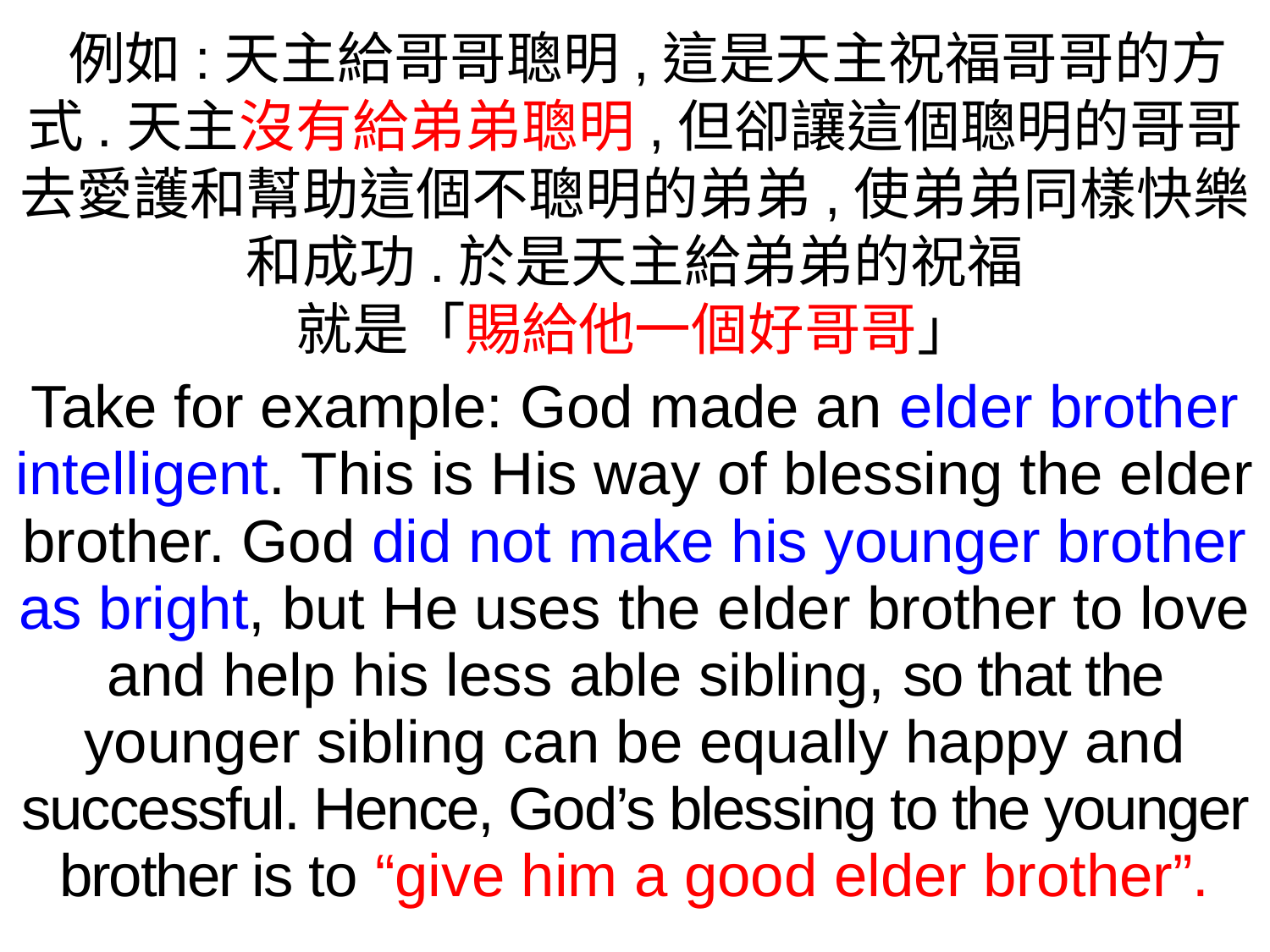

例如:天主給哥哥聰明,這是天主祝福哥哥的方式.天主沒有給弟弟聰明,但卻讓這個聰明的哥哥
去愛護和幫助這個不聰明的弟弟,使弟弟同樣快樂和成功.於是天主給弟弟的祝福
就是「賜給他一個好哥哥」
Take for example: God made an elder brother intelligent. This is His way of blessing the elder brother. God did not make his younger brother as bright, but He uses the elder brother to love and help his less able sibling, so that the younger sibling can be equally happy and successful. Hence, God’s blessing to the younger brother is to “give him a good elder brother”.